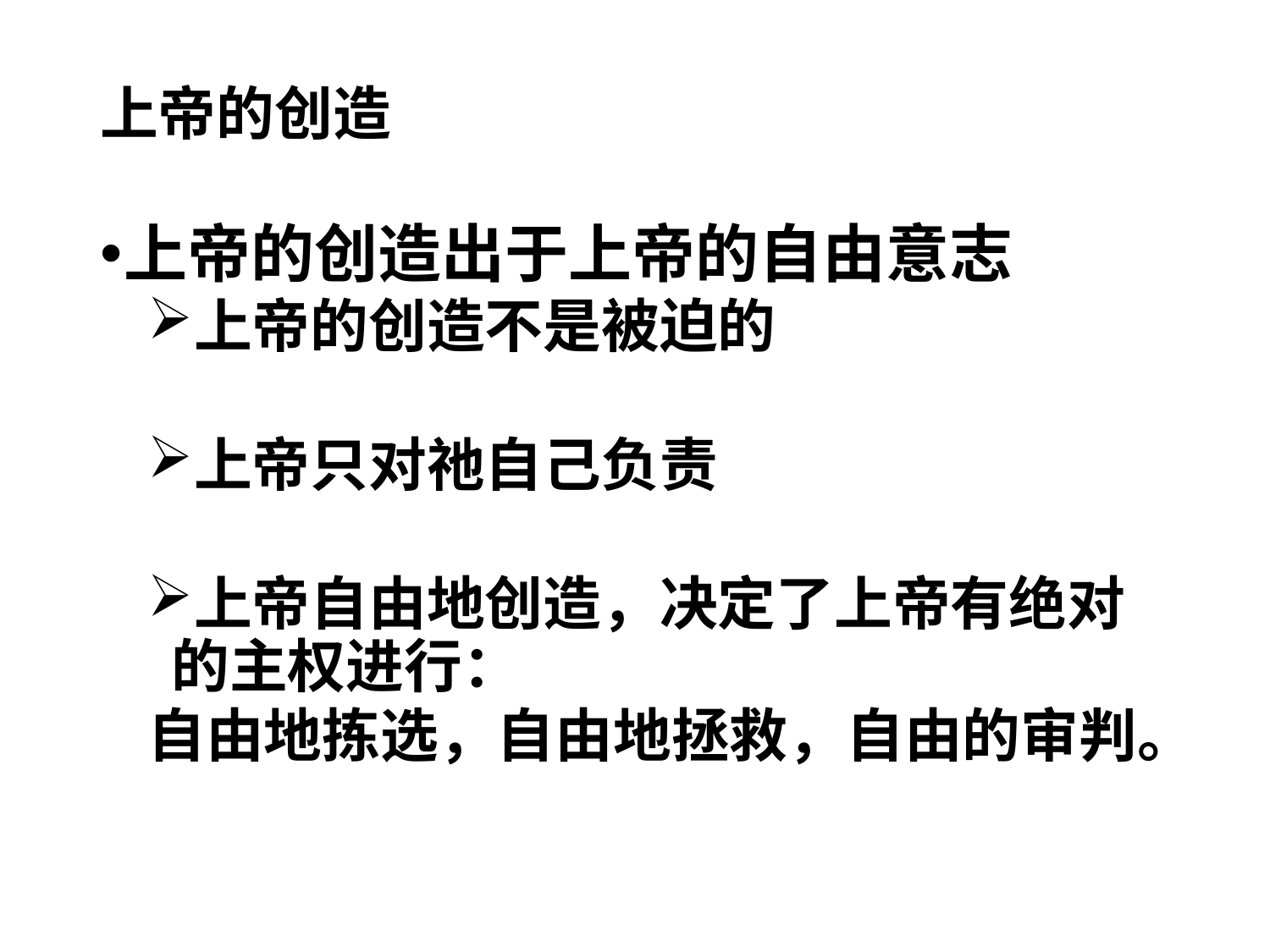

# 上帝的创造
上帝的创造出于上帝的自由意志
上帝的创造不是被迫的

上帝只对祂自己负责

上帝自由地创造，决定了上帝有绝对的主权进行：
自由地拣选，自由地拯救，自由的审判。